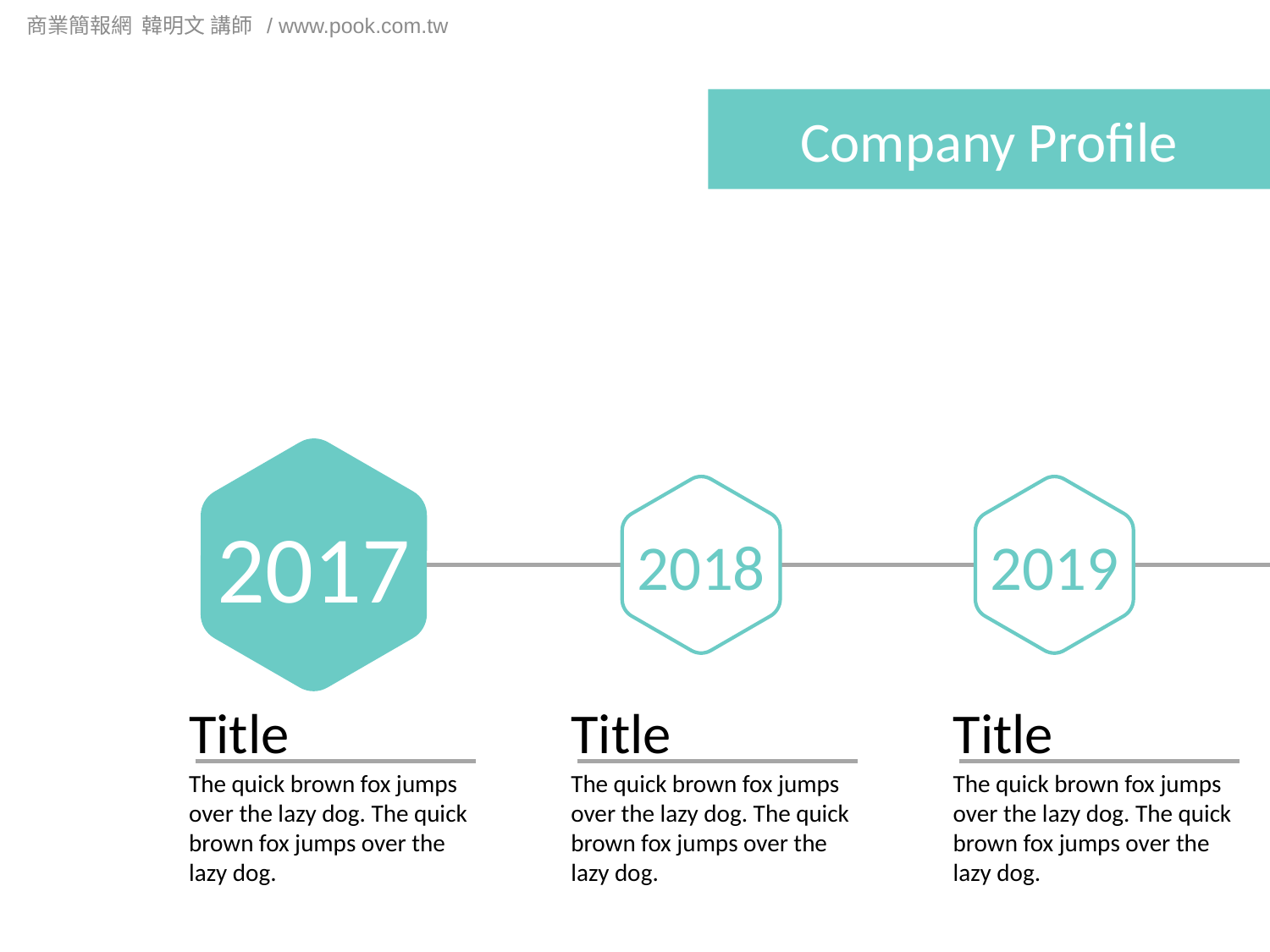

商業簡報網  韓明文 講師  / www.pook.com.tw
Company Profile
2017
2018
2019
Title
The quick brown fox jumps over the lazy dog. The quick brown fox jumps over the lazy dog.
Title
The quick brown fox jumps over the lazy dog. The quick brown fox jumps over the lazy dog.
Title
The quick brown fox jumps over the lazy dog. The quick brown fox jumps over the lazy dog.